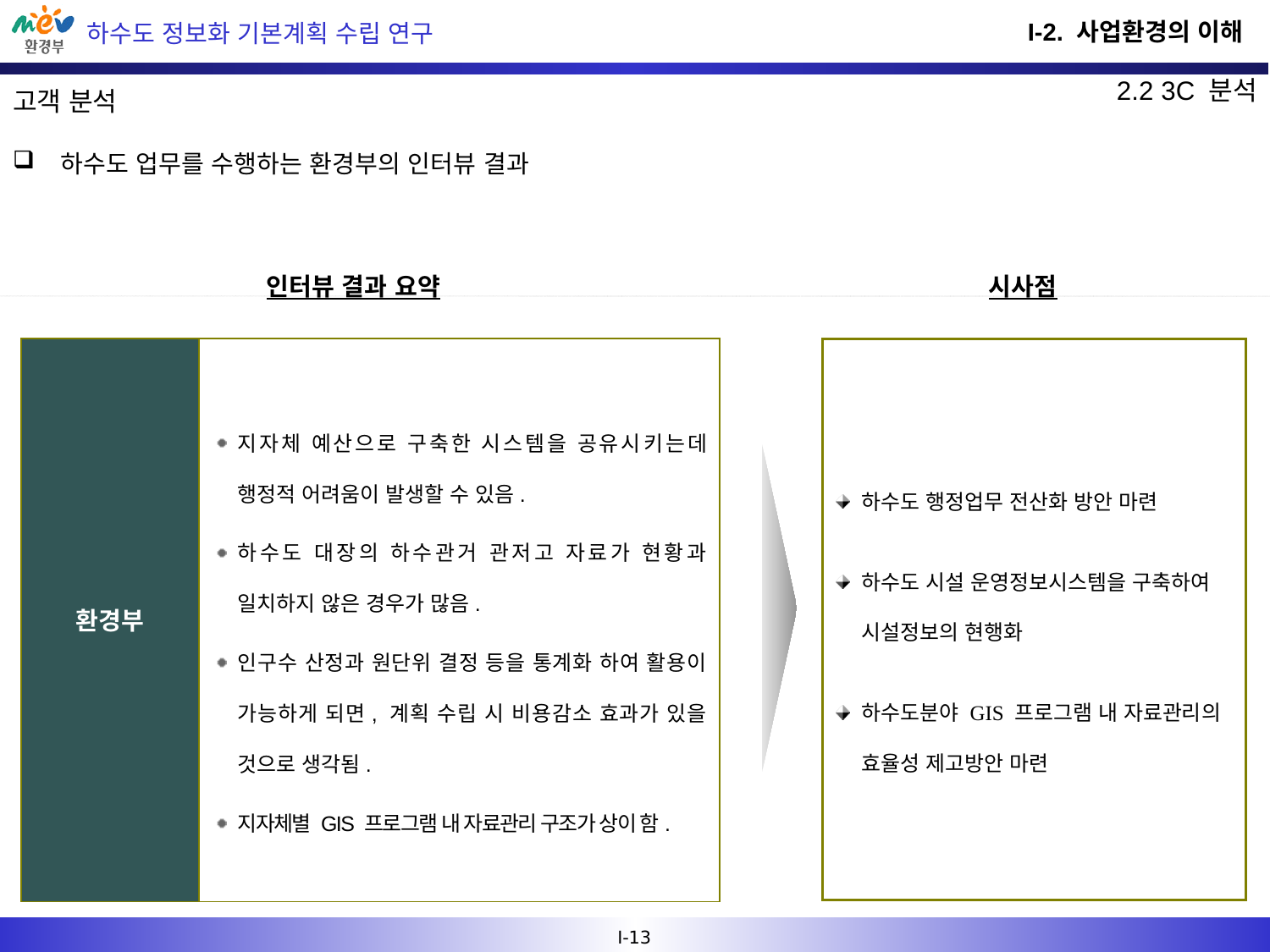

I-2. 사업환경의 이해
2.2 3C 분석
고객 분석
하수도 업무를 수행하는 환경부의 인터뷰 결과
인터뷰 결과 요약
시사점
환경부
지자체 예산으로 구축한 시스템을 공유시키는데 행정적 어려움이 발생할 수 있음.
하수도 대장의 하수관거 관저고 자료가 현황과 일치하지 않은 경우가 많음.
인구수 산정과 원단위 결정 등을 통계화 하여 활용이 가능하게 되면, 계획 수립 시 비용감소 효과가 있을 것으로 생각됨.
지자체별 GIS 프로그램 내 자료관리 구조가 상이 함.
하수도 행정업무 전산화 방안 마련
하수도 시설 운영정보시스템을 구축하여 시설정보의 현행화
하수도분야 GIS 프로그램 내 자료관리의 효율성 제고방안 마련